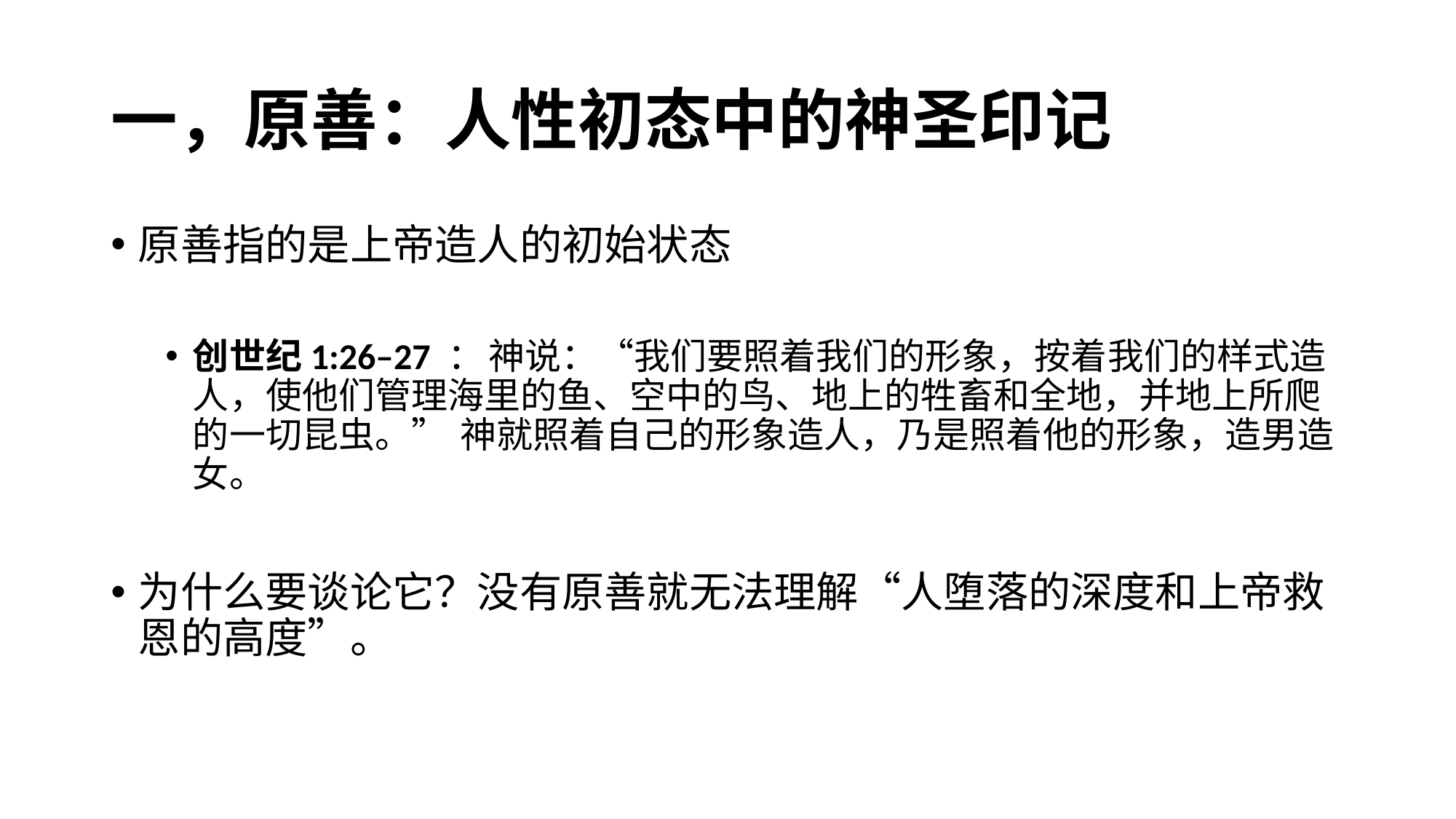

# 一，原善：人性初态中的神圣印记
原善指的是上帝造人的初始状态

创世纪1:26–27 ： 神说：“我们要照着我们的形象，按着我们的样式造人，使他们管理海里的鱼、空中的鸟、地上的牲畜和全地，并地上所爬的一切昆虫。”  神就照着自己的形象造人，乃是照着他的形象，造男造女。

为什么要谈论它？没有原善就无法理解“人堕落的深度和上帝救恩的高度”。